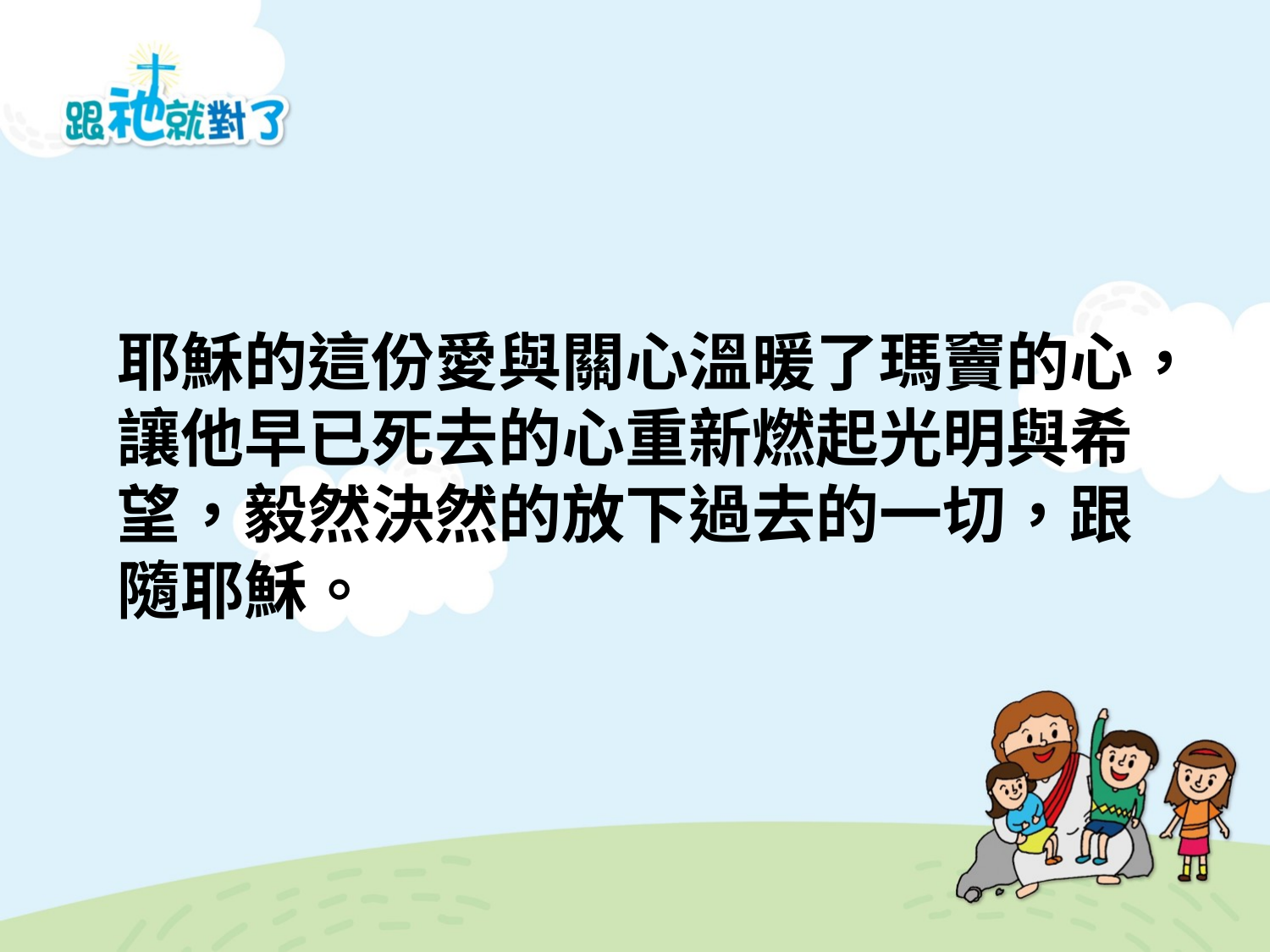

耶穌的這份愛與關心溫暖了瑪竇的心，讓他早已死去的心重新燃起光明與希望，毅然決然的放下過去的一切，跟隨耶穌。